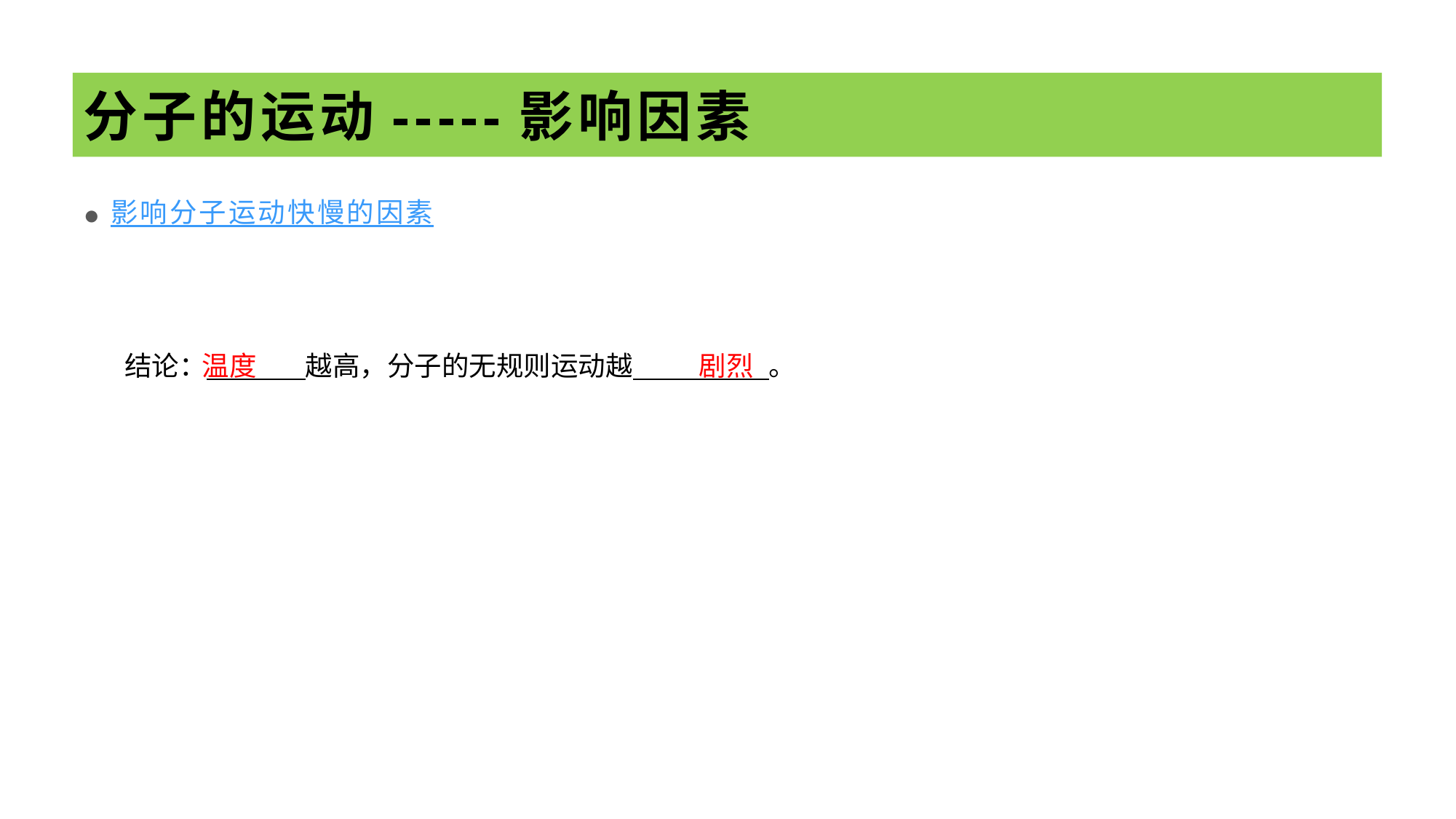

# 分子的运动-----影响因素
影响分子运动快慢的因素
结论：                越高，分子的无规则运动越                      。
温度
剧烈